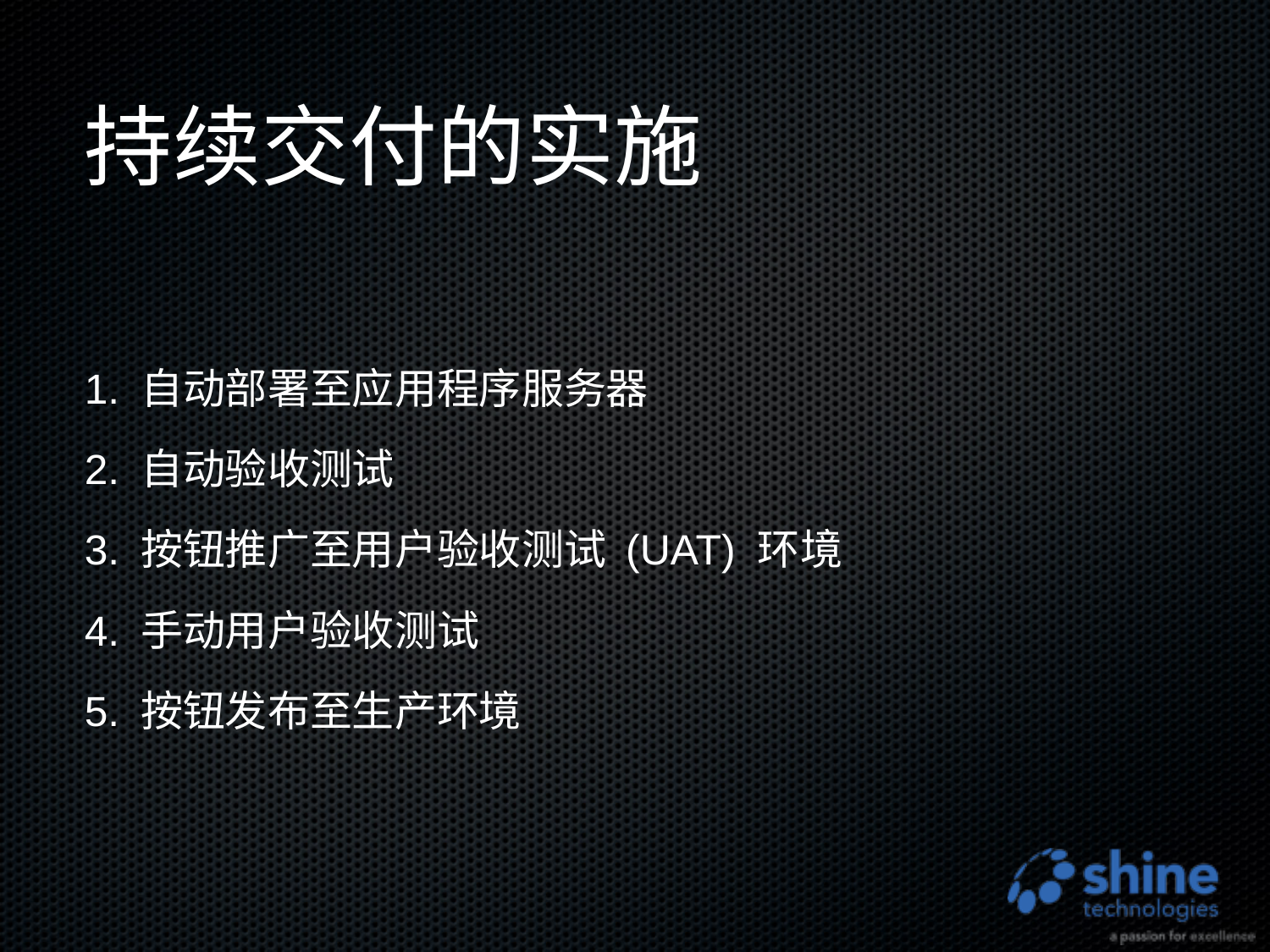

# 持续交付的实施
自动部署至应用程序服务器
自动验收测试
按钮推广至用户验收测试 (UAT) 环境
手动用户验收测试
按钮发布至生产环境